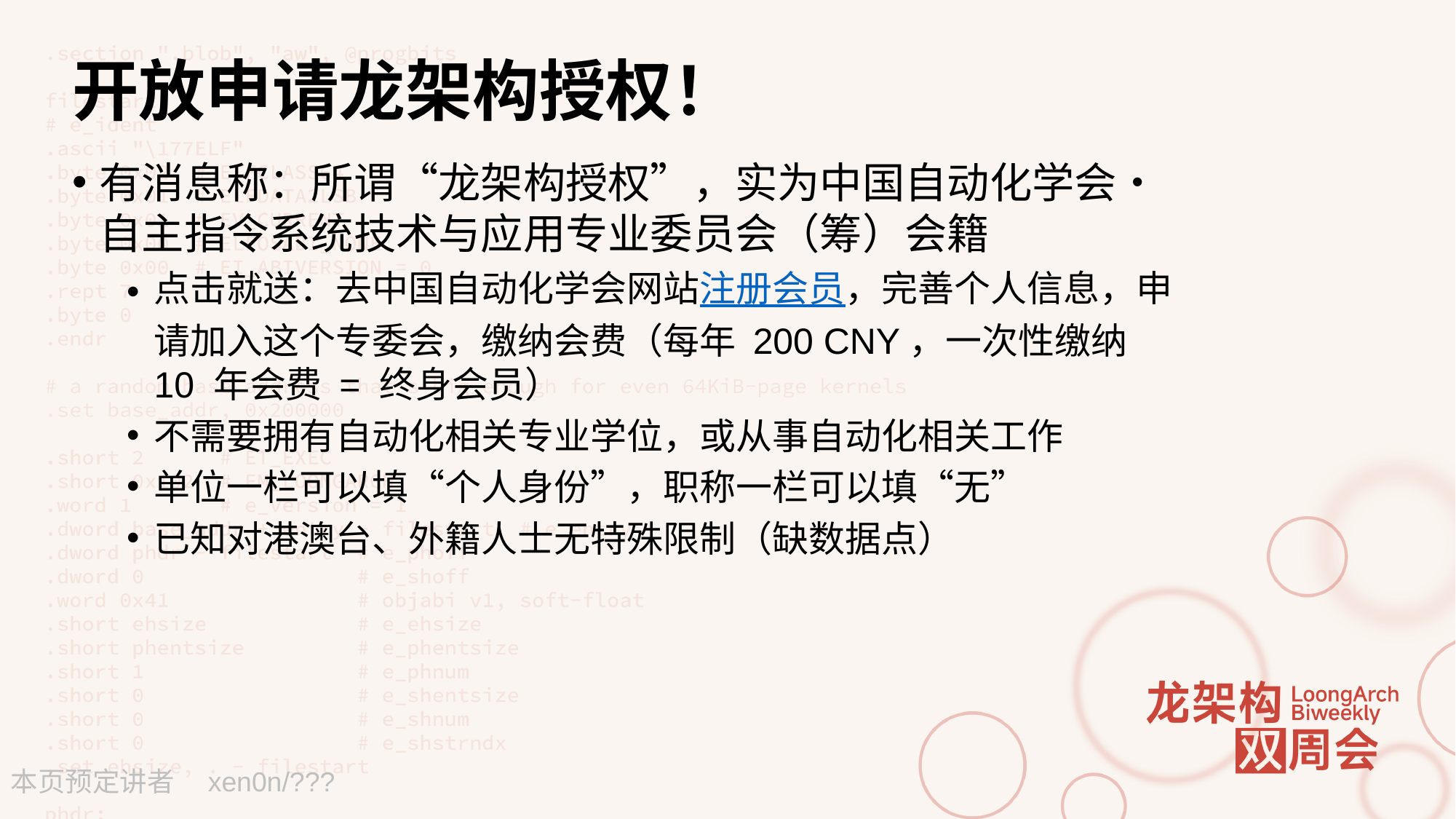

# 开放申请龙架构授权！
有消息称：所谓“龙架构授权”，实为中国自动化学会・自主指令系统技术与应用专业委员会（筹）会籍
点击就送：去中国自动化学会网站注册会员，完善个人信息，申请加入这个专委会，缴纳会费（每年 200 CNY，一次性缴纳 10 年会费 = 终身会员）
不需要拥有自动化相关专业学位，或从事自动化相关工作
单位一栏可以填“个人身份”，职称一栏可以填“无”
已知对港澳台、外籍人士无特殊限制（缺数据点）
xen0n/???